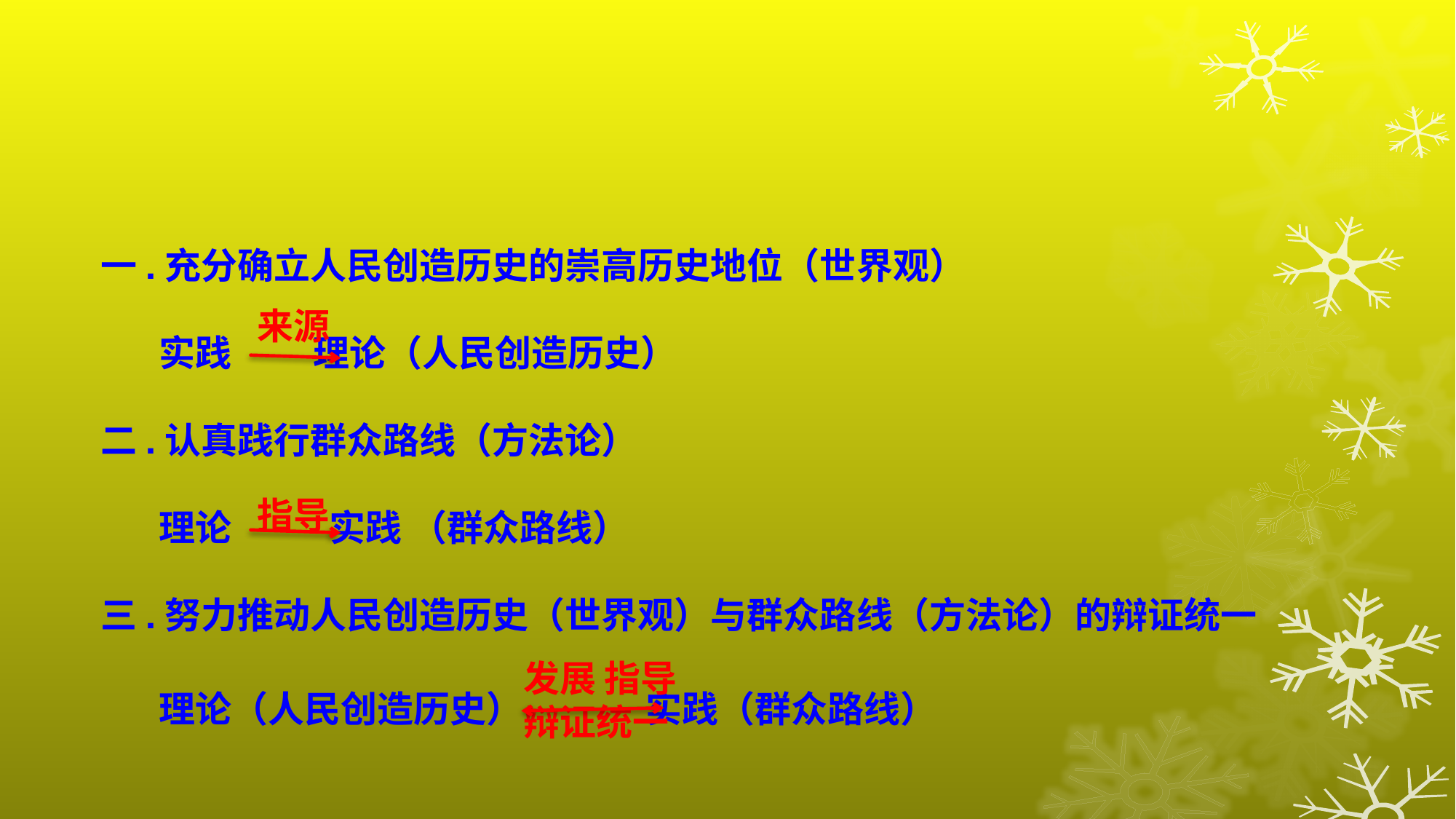

一.充分确立人民创造历史的崇高历史地位（世界观）

      实践          理论（人民创造历史）

二.认真践行群众路线（方法论）

      理论            实践 （群众路线）

三.努力推动人民创造历史（世界观）与群众路线（方法论）的辩证统一

      理论（人民创造历史）               实践（群众路线）

来源
指导
发展 指导辩证统一